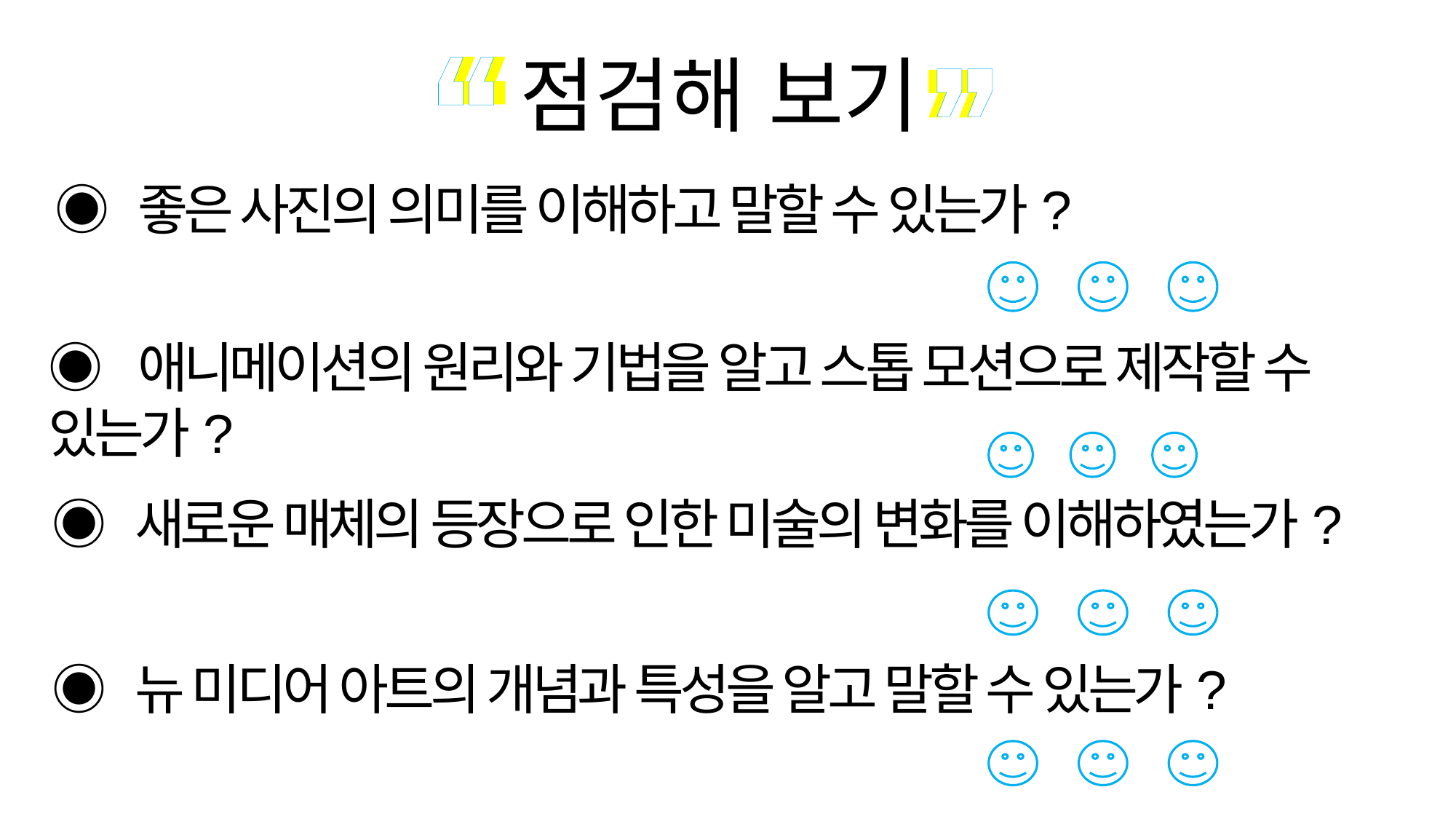

“
“
”
”
점검해 보기
◉ 좋은 사진의 의미를 이해하고 말할 수 있는가?

◉  애니메이션의 원리와 기법을 알고 스톱 모션으로 제작할 수 있는가?

◉ 새로운 매체의 등장으로 인한 미술의 변화를 이해하였는가?

◉ 뉴 미디어 아트의 개념과 특성을 알고 말할 수 있는가?